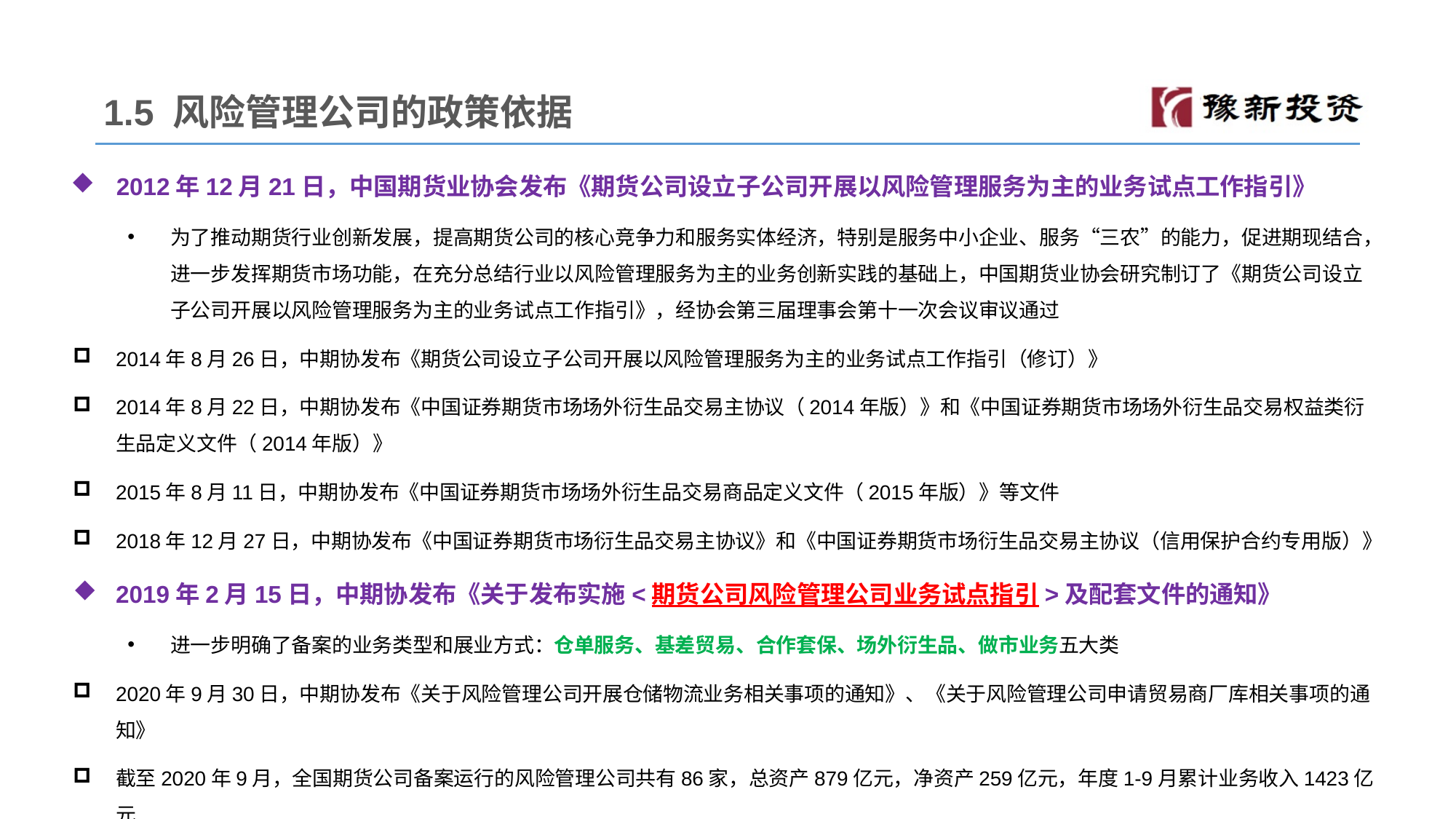

1.5 风险管理公司的政策依据
2012年12月21日，中国期货业协会发布《期货公司设立子公司开展以风险管理服务为主的业务试点工作指引》
为了推动期货行业创新发展，提高期货公司的核心竞争力和服务实体经济，特别是服务中小企业、服务“三农”的能力，促进期现结合，进一步发挥期货市场功能，在充分总结行业以风险管理服务为主的业务创新实践的基础上，中国期货业协会研究制订了《期货公司设立子公司开展以风险管理服务为主的业务试点工作指引》，经协会第三届理事会第十一次会议审议通过
2014年8月26日，中期协发布《期货公司设立子公司开展以风险管理服务为主的业务试点工作指引（修订）》
2014年8月22日，中期协发布《中国证券期货市场场外衍生品交易主协议（2014年版）》和《中国证券期货市场场外衍生品交易权益类衍生品定义文件（2014年版）》
2015年8月11日，中期协发布《中国证券期货市场场外衍生品交易商品定义文件（2015年版）》等文件
2018年12月27日，中期协发布《中国证券期货市场衍生品交易主协议》和《中国证券期货市场衍生品交易主协议（信用保护合约专用版）》
2019年2月15日，中期协发布《关于发布实施<期货公司风险管理公司业务试点指引>及配套文件的通知》
进一步明确了备案的业务类型和展业方式：仓单服务、基差贸易、合作套保、场外衍生品、做市业务五大类
2020年9月30日，中期协发布《关于风险管理公司开展仓储物流业务相关事项的通知》、《关于风险管理公司申请贸易商厂库相关事项的通知》
截至2020年9月，全国期货公司备案运行的风险管理公司共有86家，总资产879亿元，净资产259亿元，年度1-9月累计业务收入1423亿元